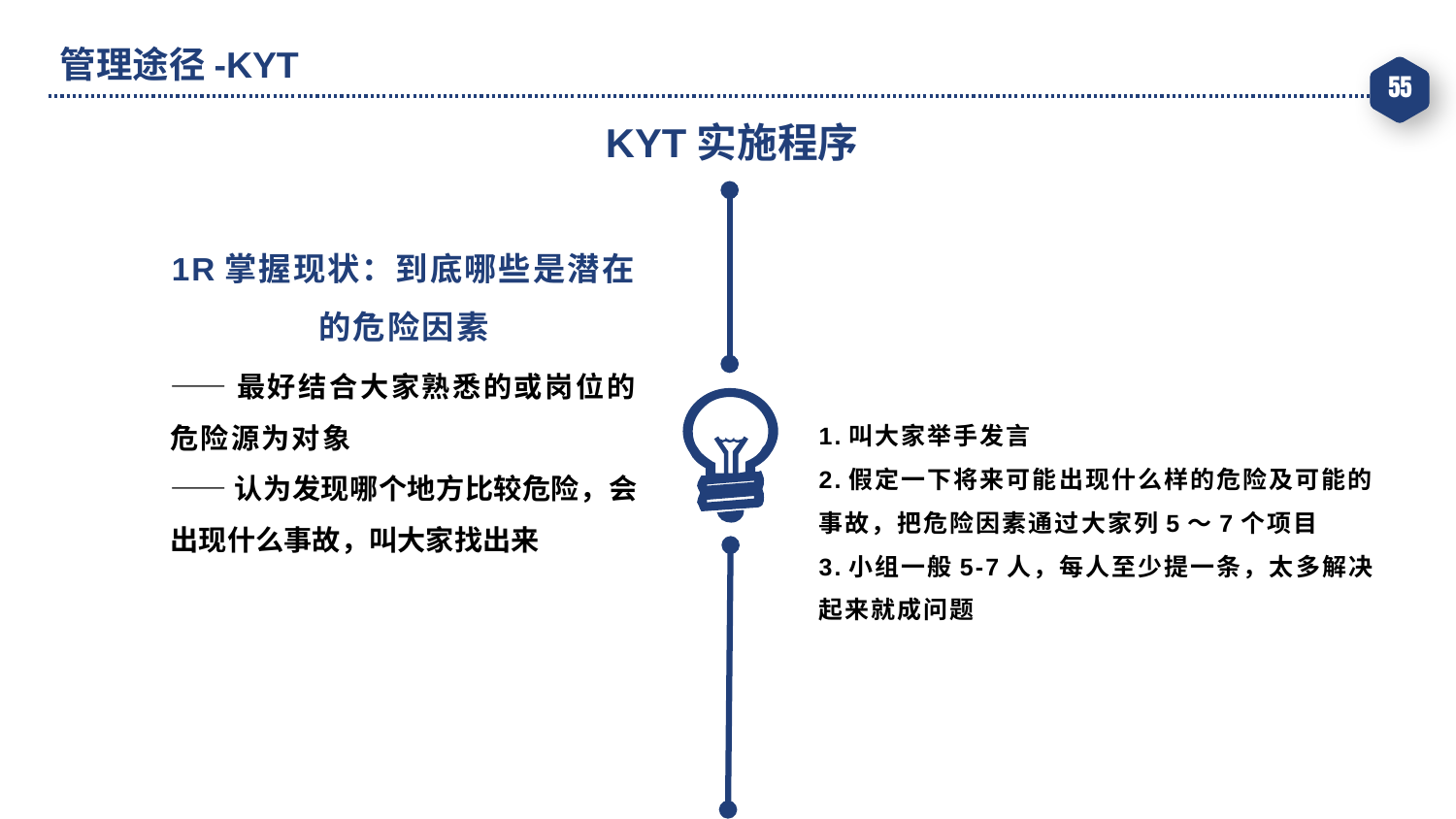

管理途径-KYT
KYT实施程序
1R掌握现状：到底哪些是潜在的危险因素
——最好结合大家熟悉的或岗位的危险源为对象
——认为发现哪个地方比较危险，会出现什么事故，叫大家找出来

1.叫大家举手发言
2.假定一下将来可能出现什么样的危险及可能的事故，把危险因素通过大家列5～7个项目
3.小组一般5-7人，每人至少提一条，太多解决起来就成问题